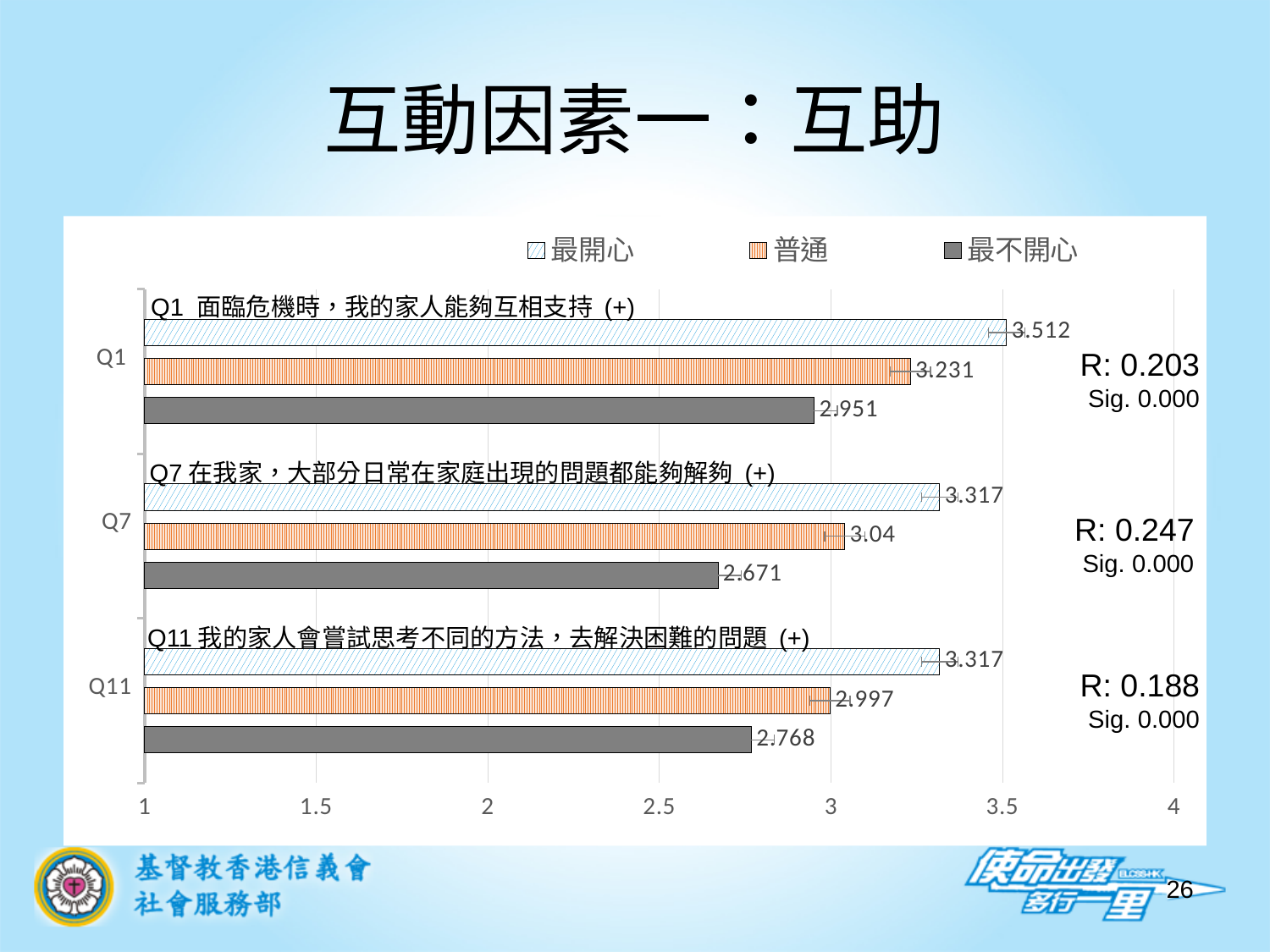

# 互動因素一：互助

### Chart

| Category | 最不開心 | 普通 | 最開心 |
|---|---|---|---|
| Q11
 | 2.768 | 2.997 | 3.317 |
| Q7
 | 2.671 | 3.04 | 3.317 |
| Q1
 | 2.951 | 3.231 | 3.512 |
Q1 面臨危機時，我的家人能夠互相支持 (+)
R: 0.203
Sig. 0.000
Q7在我家，大部分日常在家庭出現的問題都能夠解夠 (+)
R: 0.247
Sig. 0.000
Q11我的家人會嘗試思考不同的方法，去解決困難的問題 (+)
R: 0.188
Sig. 0.000
26